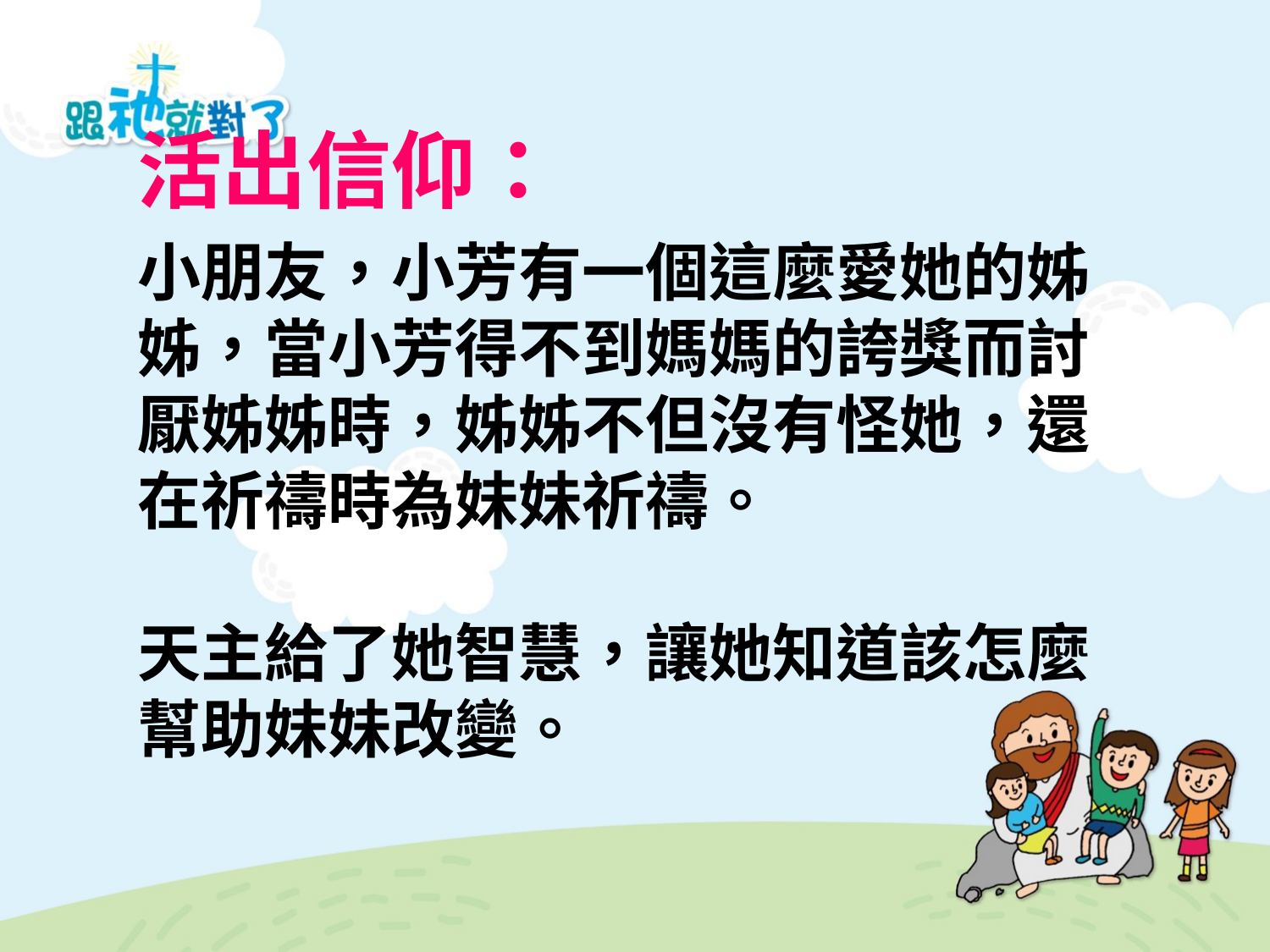

活出信仰：
小朋友，小芳有一個這麼愛她的姊姊，當小芳得不到媽媽的誇獎而討厭姊姊時，姊姊不但沒有怪她，還在祈禱時為妹妹祈禱。

天主給了她智慧，讓她知道該怎麼幫助妹妹改變。